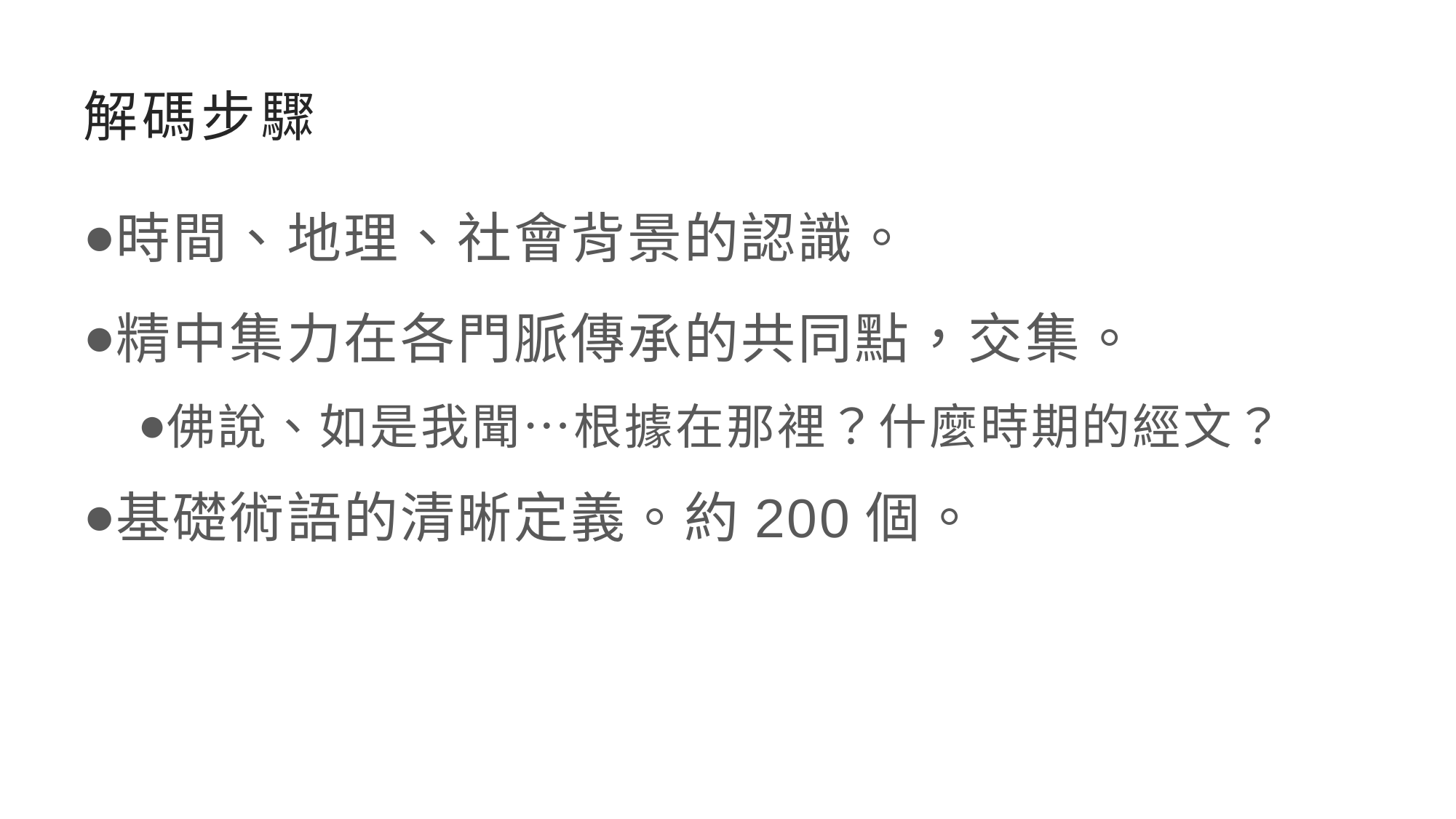

# 解碼步驟
時間、地理、社會背景的認識。
精中集力在各門脈傳承的共同點，交集。
佛說、如是我聞…根據在那裡？什麼時期的經文？
基礎術語的清晰定義。約200個。